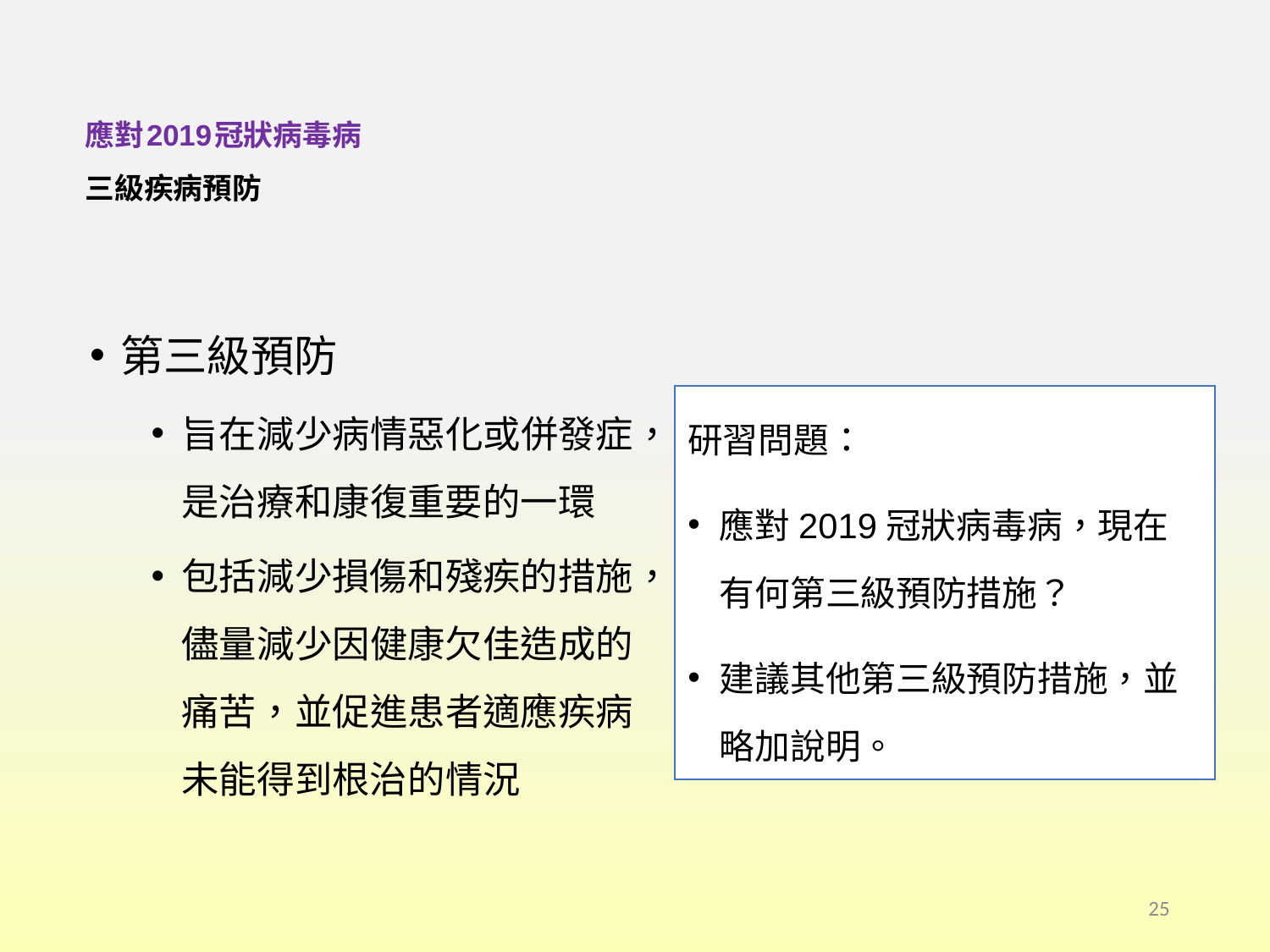

# 應對2019冠狀病毒病 三級疾病預防
第三級預防
旨在減少病情惡化或併發症，是治療和康復重要的一環
包括減少損傷和殘疾的措施，儘量減少因健康欠佳造成的痛苦，並促進患者適應疾病未能得到根治的情況
研習問題：
應對2019冠狀病毒病，現在有何第三級預防措施？
建議其他第三級預防措施，並略加說明。
25